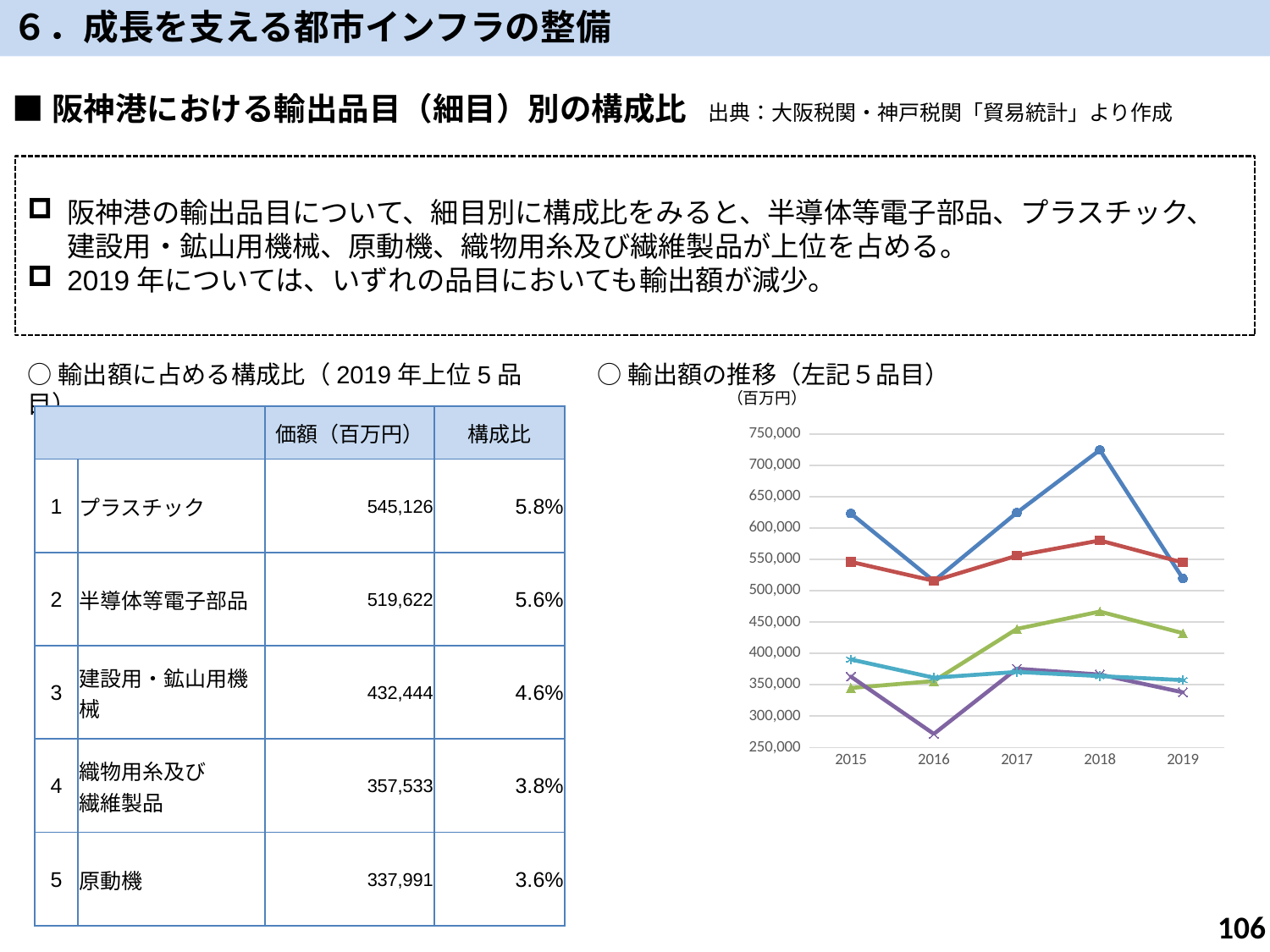

６．成長を支える都市インフラの整備
■阪神港における輸出品目（細目）別の構成比　出典：大阪税関・神戸税関「貿易統計」より作成
阪神港の輸出品目について、細目別に構成比をみると、半導体等電子部品、プラスチック、建設用・鉱山用機械、原動機、織物用糸及び繊維製品が上位を占める。
2019年については、いずれの品目においても輸出額が減少。
○輸出額に占める構成比（2019年上位5品目）
○輸出額の推移（左記５品目）
（百万円）
|  |  | 価額（百万円） | 構成比 |
| --- | --- | --- | --- |
| 1 | プラスチック | 545,126 | 5.8% |
| 2 | 半導体等電子部品 | 519,622 | 5.6% |
| 3 | 建設用・鉱山用機械 | 432,444 | 4.6% |
| 4 | 織物用糸及び 繊維製品 | 357,533 | 3.8% |
| 5 | 原動機 | 337,991 | 3.6% |

### Chart

| Category | 半導体等電子部品 | プラスチック | 建設用・鉱山用機械 | 原動機 | 織物用糸及び繊維製品 |
|---|---|---|---|---|---|
| 2015 | 623424.0 | 546243.0 | 344938.0 | 363061.0 | 390528.0 |
| 2016 | 515735.0 | 515964.0 | 355970.0 | 271684.0 | 361366.0 |
| 2017 | 624786.0 | 556026.0 | 439255.0 | 375665.0 | 370516.0 |
| 2018 | 724678.0 | 580383.0 | 466897.0 | 366362.0 | 363886.0 |
| 2019 | 519622.0 | 545126.0 | 432444.0 | 337991.0 | 357533.0 |
106